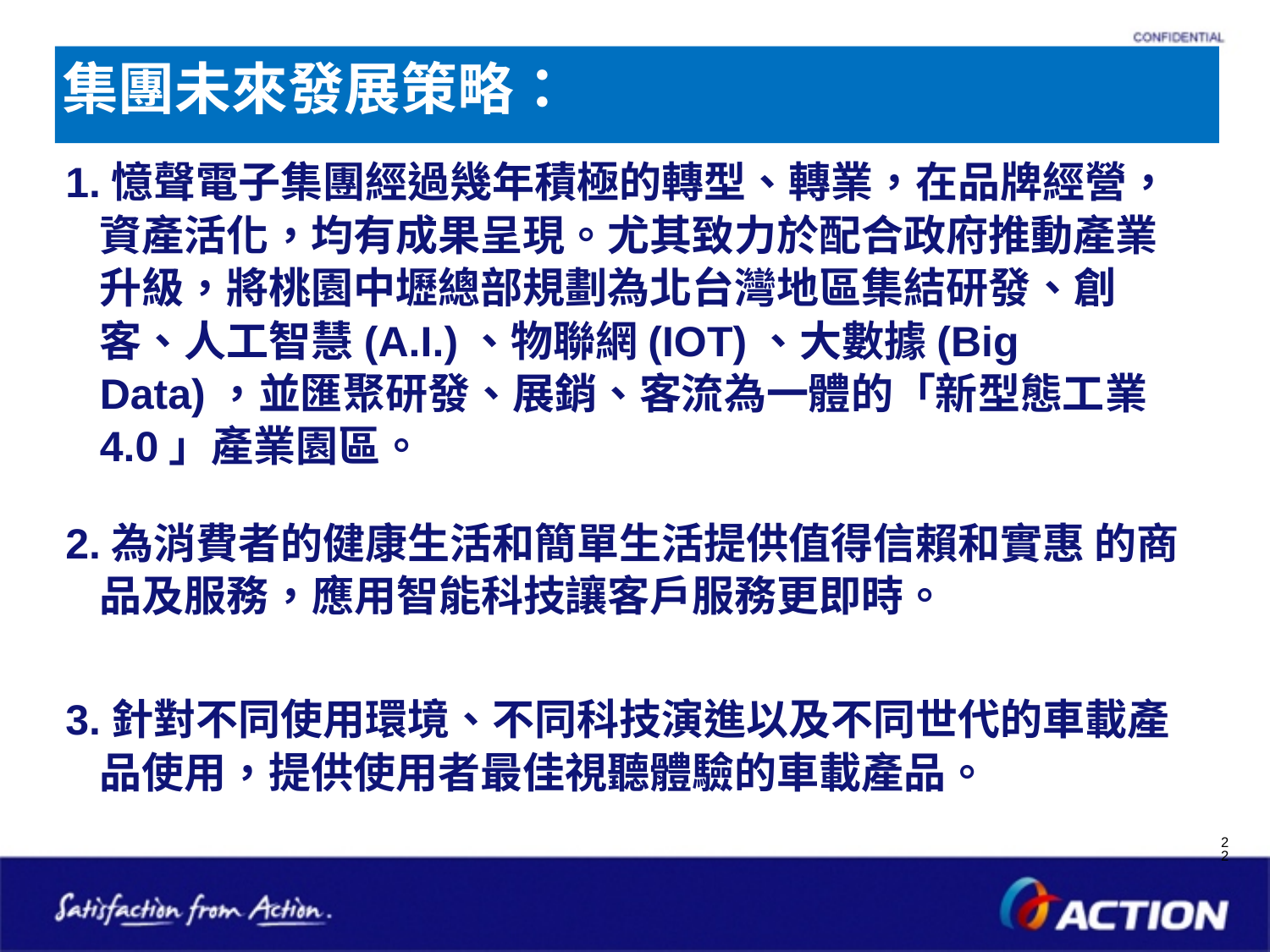

# 集團未來發展策略：
1.憶聲電子集團經過幾年積極的轉型、轉業，在品牌經營，資產活化，均有成果呈現。尤其致力於配合政府推動產業升級，將桃園中壢總部規劃為北台灣地區集結研發、創客、人工智慧(A.I.)、物聯網(IOT)、大數據(Big Data)，並匯聚研發、展銷、客流為一體的「新型態工業4.0」產業園區。

2.為消費者的健康生活和簡單生活提供值得信賴和實惠 的商品及服務，應用智能科技讓客戶服務更即時。

3.針對不同使用環境、不同科技演進以及不同世代的車載產品使用，提供使用者最佳視聽體驗的車載產品。
22